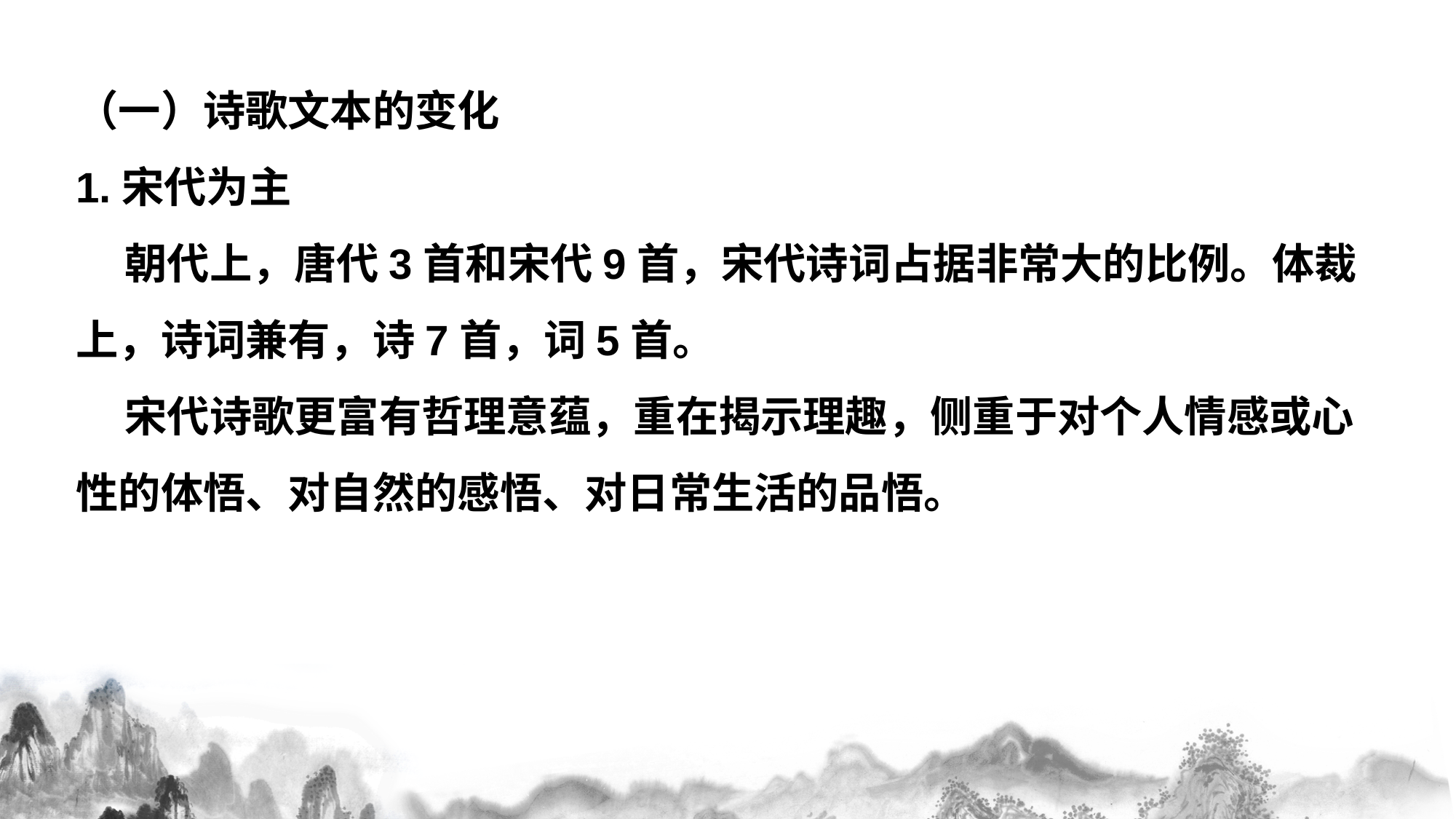

（一）诗歌文本的变化
1.宋代为主
    朝代上，唐代3首和宋代9首，宋代诗词占据非常大的比例。体裁上，诗词兼有，诗7首，词5首。
    宋代诗歌更富有哲理意蕴，重在揭示理趣，侧重于对个人情感或心性的体悟、对自然的感悟、对日常生活的品悟。